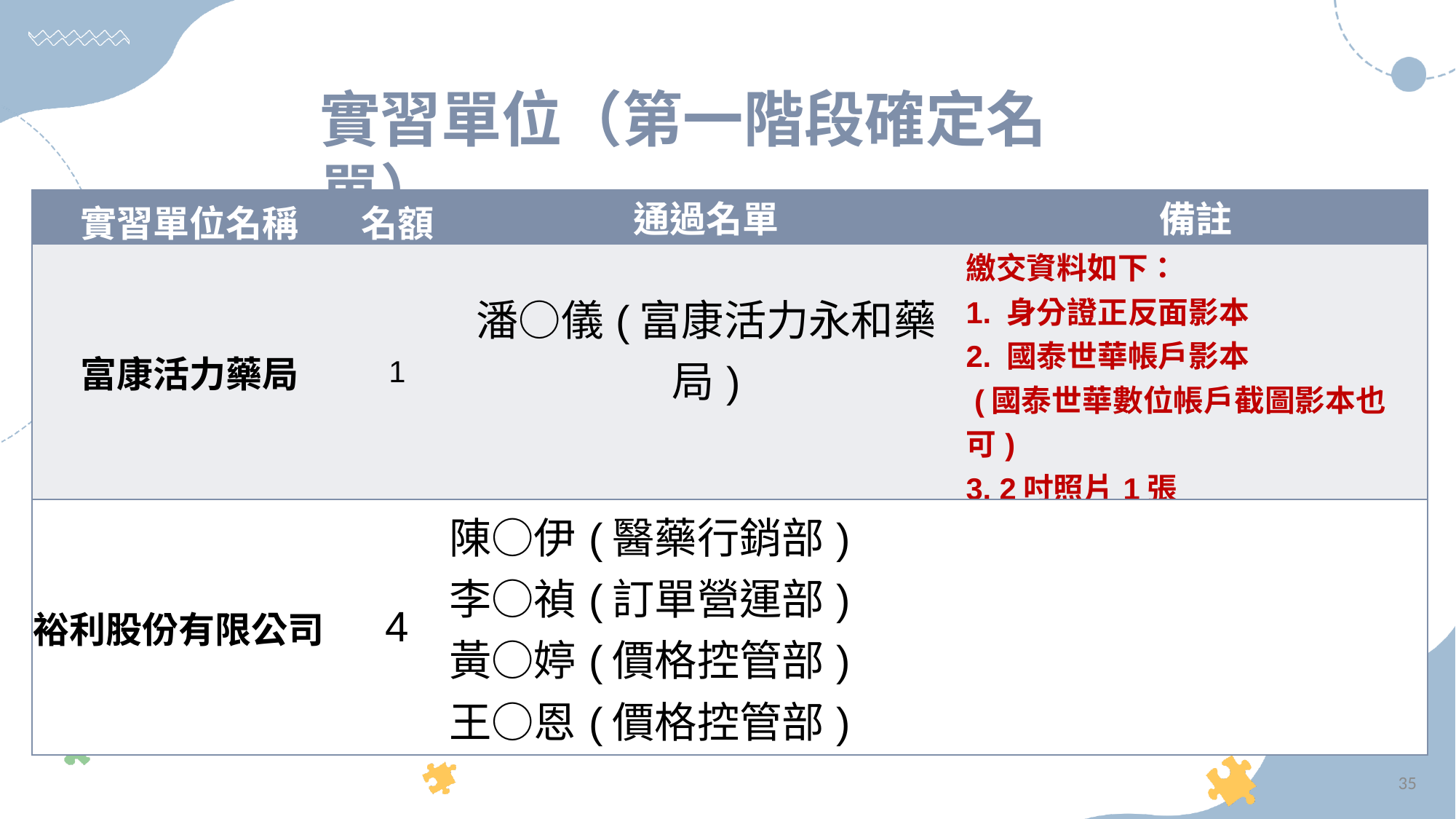

實習單位（第一階段確定名單）
| 實習單位名稱 | 名額 | 通過名單 | 備註 |
| --- | --- | --- | --- |
| 富康活力藥局 | 1 | 潘○儀(富康活力永和藥局) | 繳交資料如下： 1. 身分證正反面影本 2. 國泰世華帳戶影本 (國泰世華數位帳戶截圖影本也可) 3. 2吋照片1張 |
| 裕利股份有限公司 | 4 | 陳○伊(醫藥行銷部) 李○禎(訂單營運部) 黃○婷(價格控管部) 王○恩(價格控管部) |  |
35